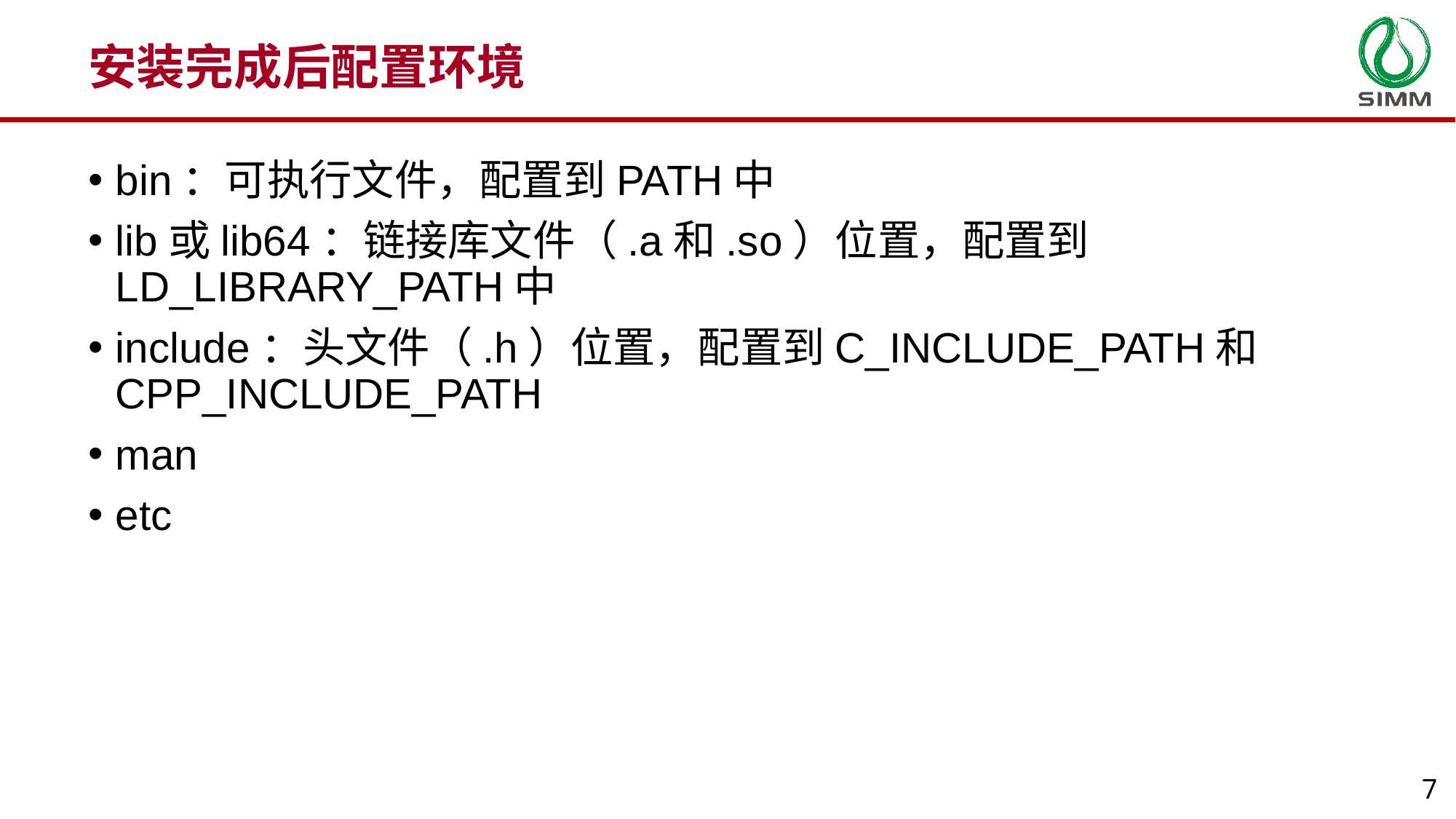

安装完成后配置环境
bin：可执行文件，配置到PATH中
lib或lib64：链接库文件（.a和.so）位置，配置到LD_LIBRARY_PATH中
include：头文件（.h）位置，配置到C_INCLUDE_PATH和CPP_INCLUDE_PATH
man
etc

7